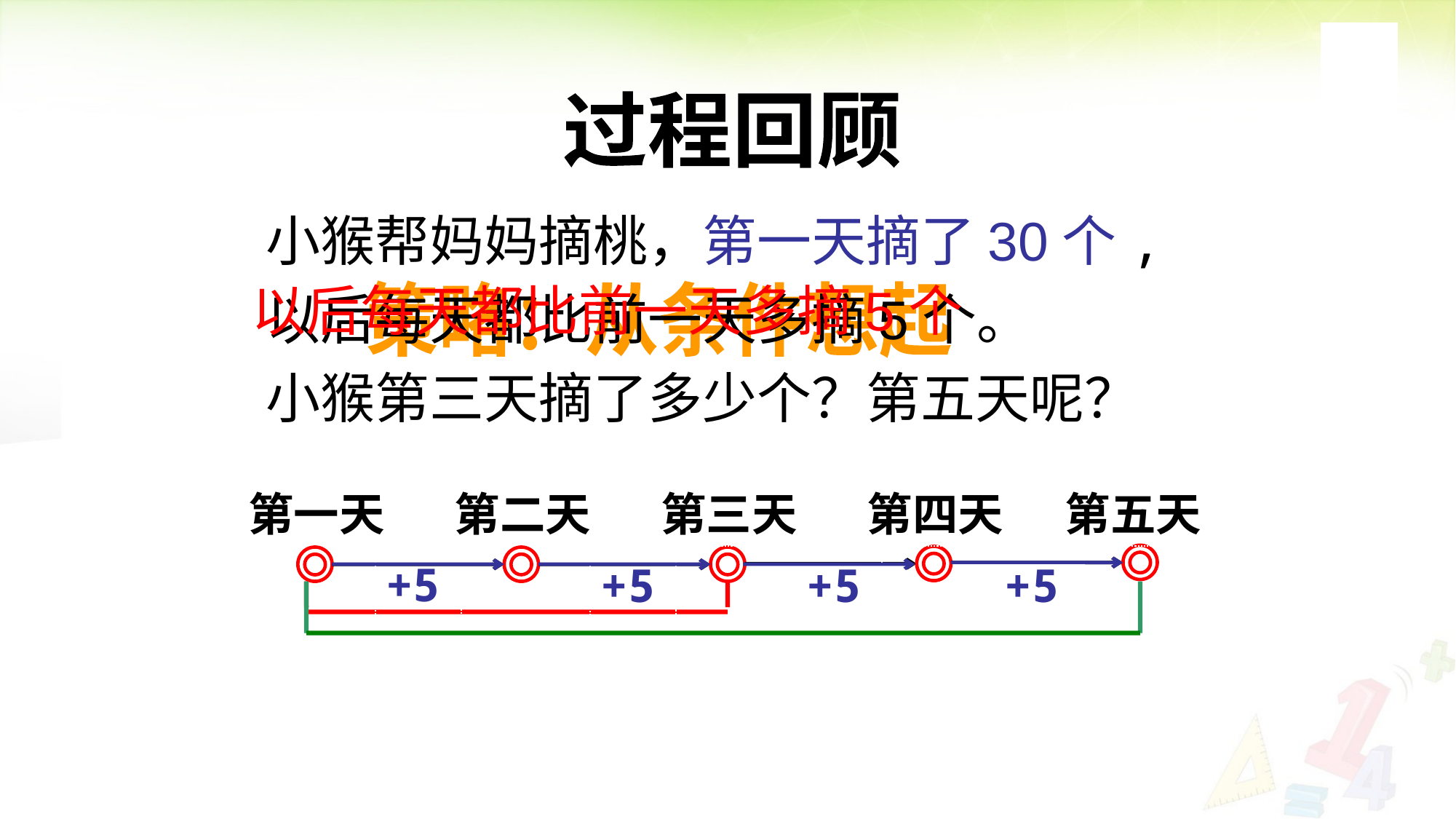

过程回顾
小猴帮妈妈摘桃，第一天摘了30个,
以后每天都比前一天多摘5个。
小猴第三天摘了多少个？第五天呢？
以后每天都比前一天多摘5个
策略：从条件想起
第一天
第二天
第三天
第四天
第五天
+5
+5
+5
+5